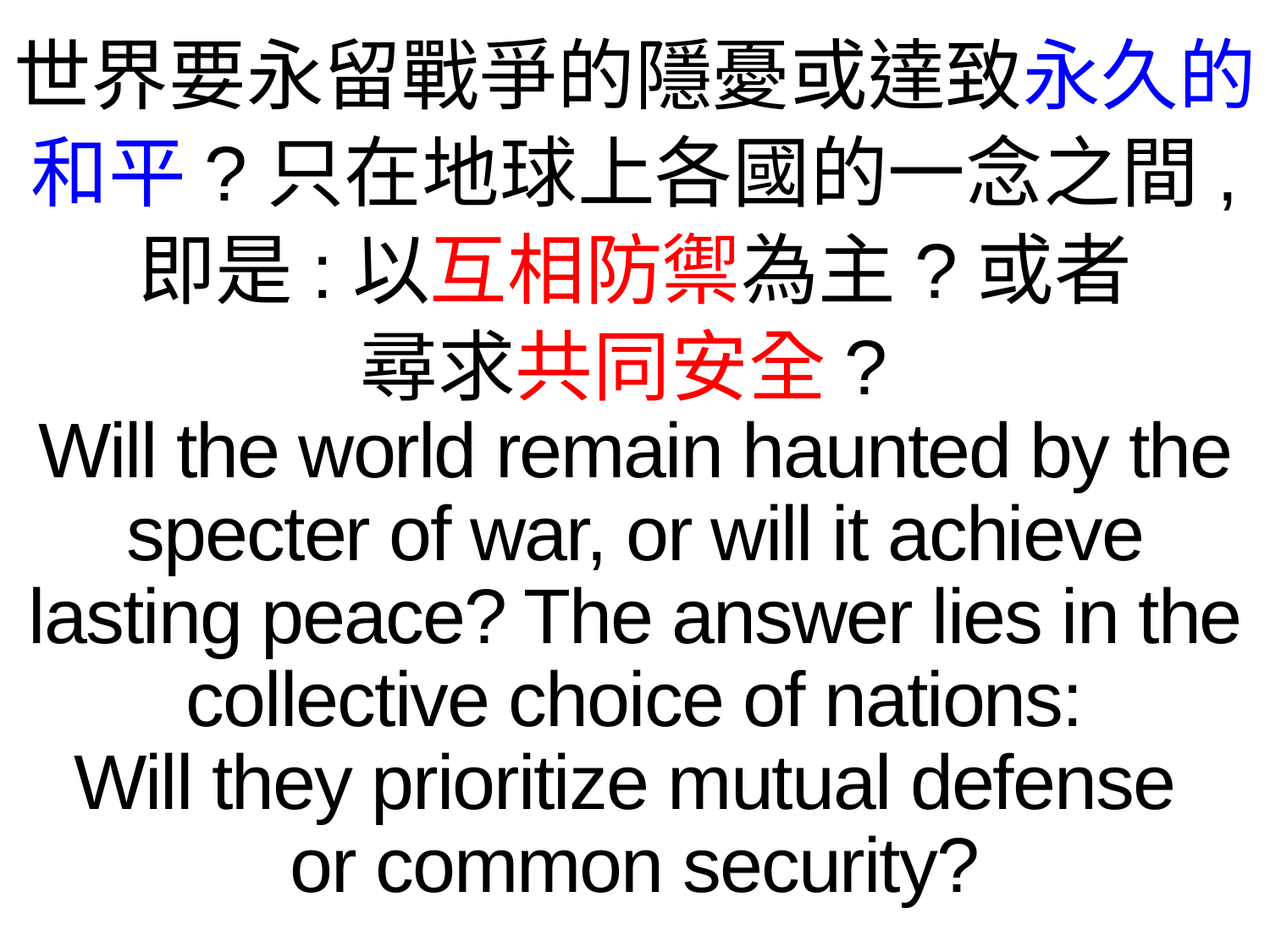

世界要永留戰爭的隱憂或達致永久的和平?只在地球上各國的一念之間,
即是:以互相防禦為主?或者
尋求共同安全?
Will the world remain haunted by the specter of war, or will it achieve lasting peace? The answer lies in the collective choice of nations:
Will they prioritize mutual defense
or common security?